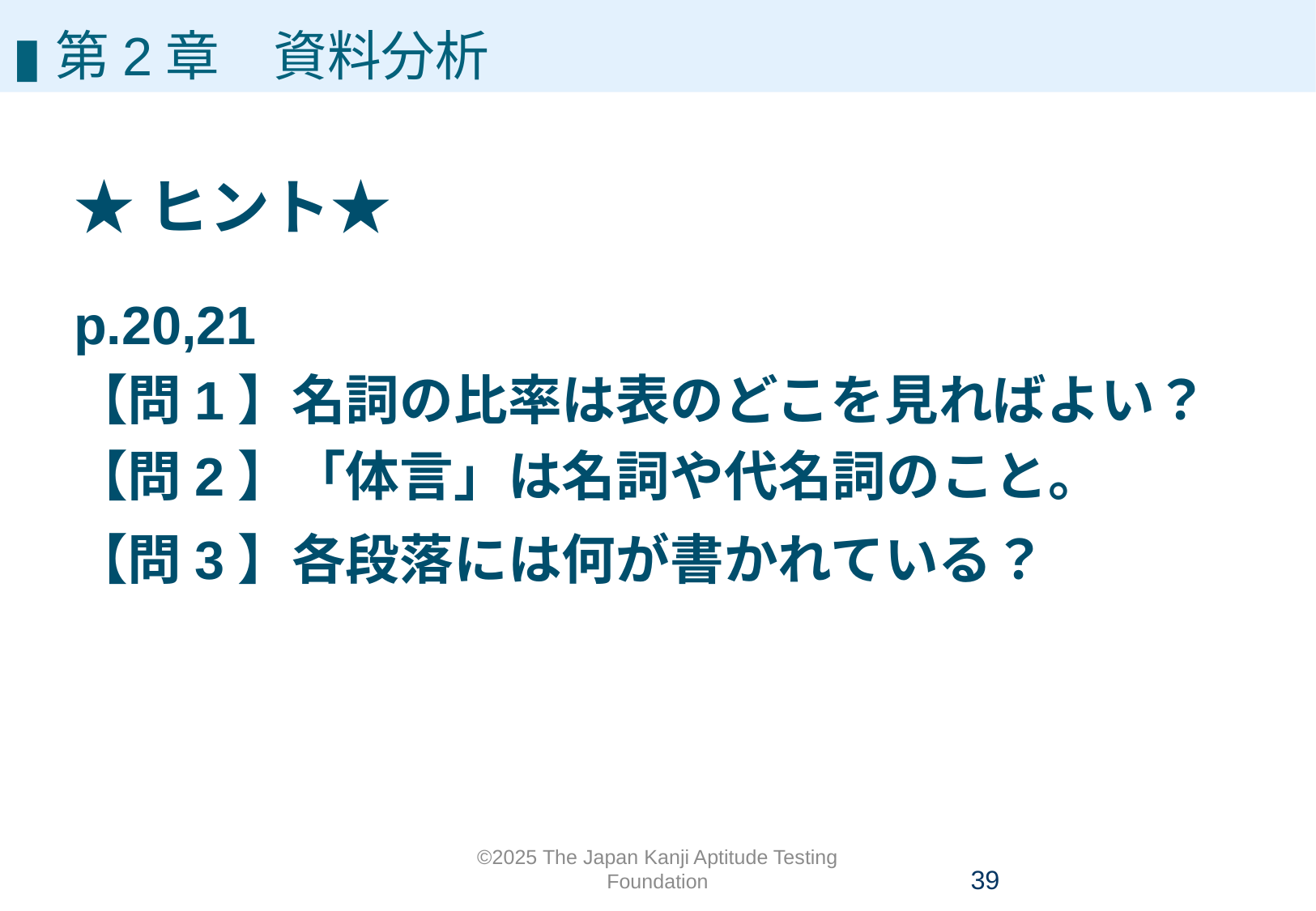

▮第2章　資料分析
★ヒント★

p.20,21
【問1】名詞の比率は表のどこを見ればよい？
【問2】「体言」は名詞や代名詞のこと。
【問3】各段落には何が書かれている？

©2025 The Japan Kanji Aptitude Testing Foundation
39